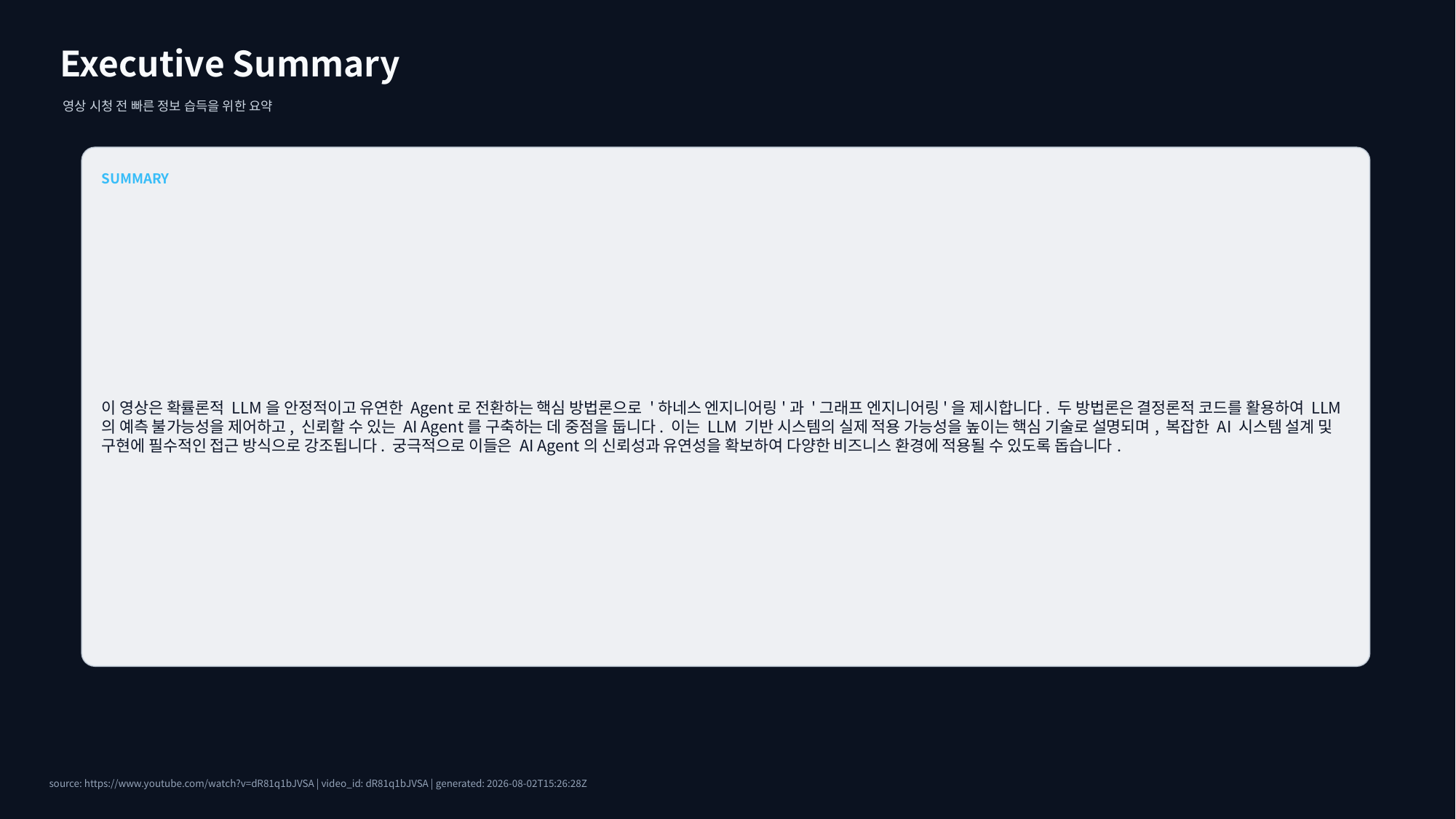

Executive Summary
영상 시청 전 빠른 정보 습득을 위한 요약

SUMMARY
이 영상은 확률론적 LLM을 안정적이고 유연한 Agent로 전환하는 핵심 방법론으로 '하네스 엔지니어링'과 '그래프 엔지니어링'을 제시합니다. 두 방법론은 결정론적 코드를 활용하여 LLM의 예측 불가능성을 제어하고, 신뢰할 수 있는 AI Agent를 구축하는 데 중점을 둡니다. 이는 LLM 기반 시스템의 실제 적용 가능성을 높이는 핵심 기술로 설명되며, 복잡한 AI 시스템 설계 및 구현에 필수적인 접근 방식으로 강조됩니다. 궁극적으로 이들은 AI Agent의 신뢰성과 유연성을 확보하여 다양한 비즈니스 환경에 적용될 수 있도록 돕습니다.
source: https://www.youtube.com/watch?v=dR81q1bJVSA | video_id: dR81q1bJVSA | generated: 2026-08-02T15:26:28Z